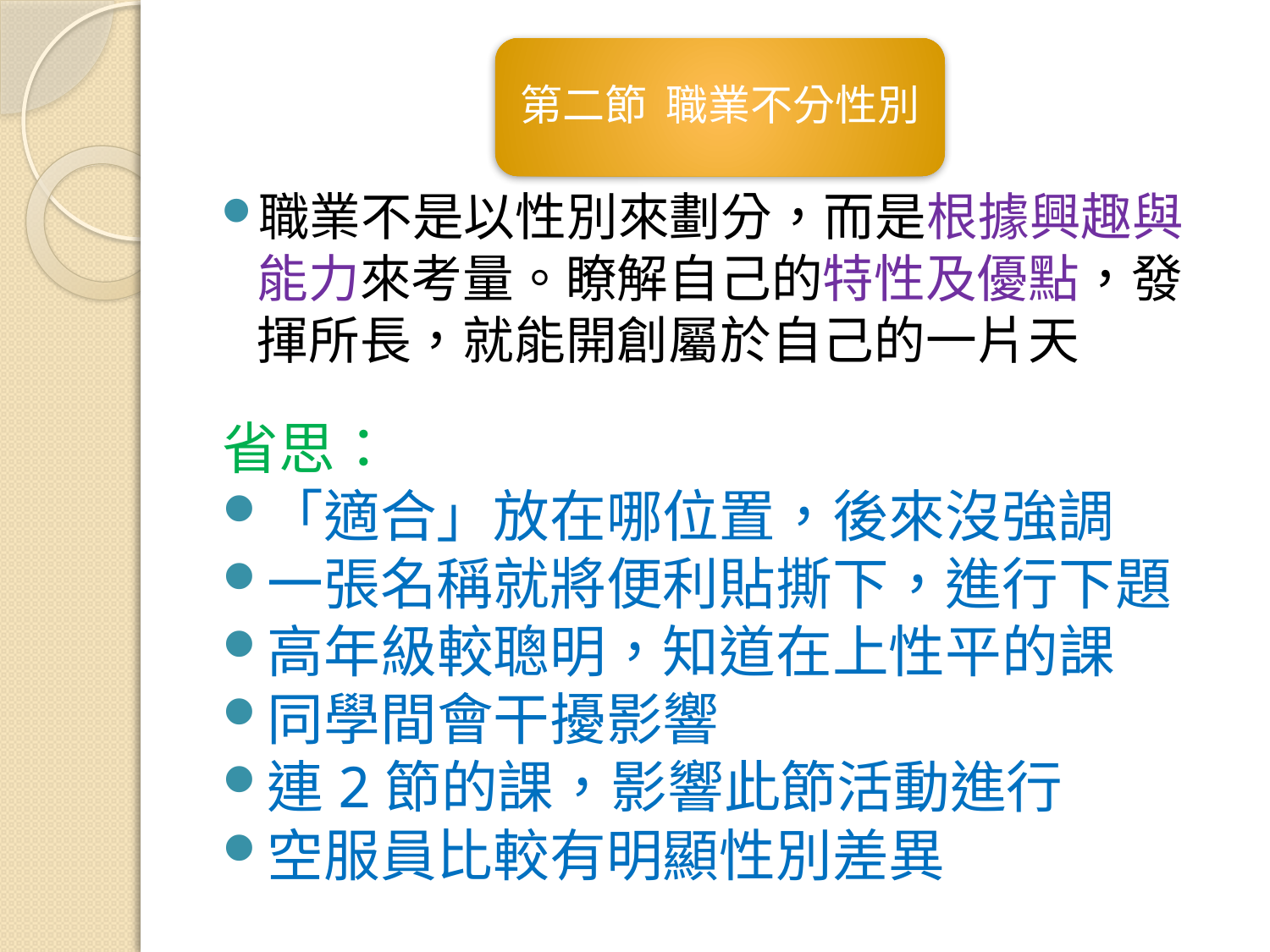

第二節  職業不分性別
職業不是以性別來劃分，而是根據興趣與能力來考量。瞭解自己的特性及優點，發揮所長，就能開創屬於自己的一片天

省思：
「適合」放在哪位置，後來沒強調
一張名稱就將便利貼撕下，進行下題
高年級較聰明，知道在上性平的課
同學間會干擾影響
連2節的課，影響此節活動進行
空服員比較有明顯性別差異